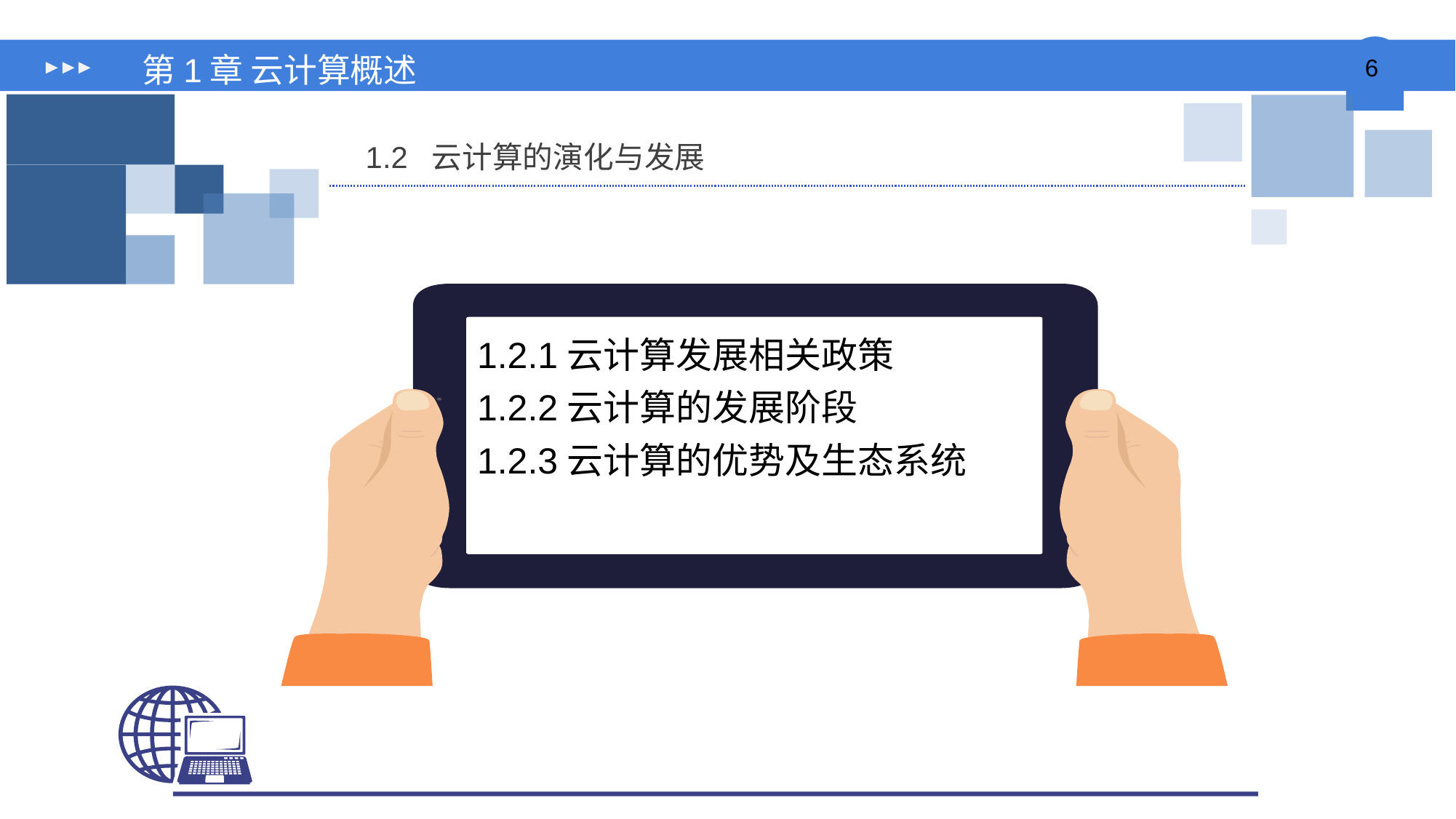

# 第1章 云计算概述
1.2  云计算的演化与发展

1.2.1云计算发展相关政策
1.2.2云计算的发展阶段
1.2.3云计算的优势及生态系统